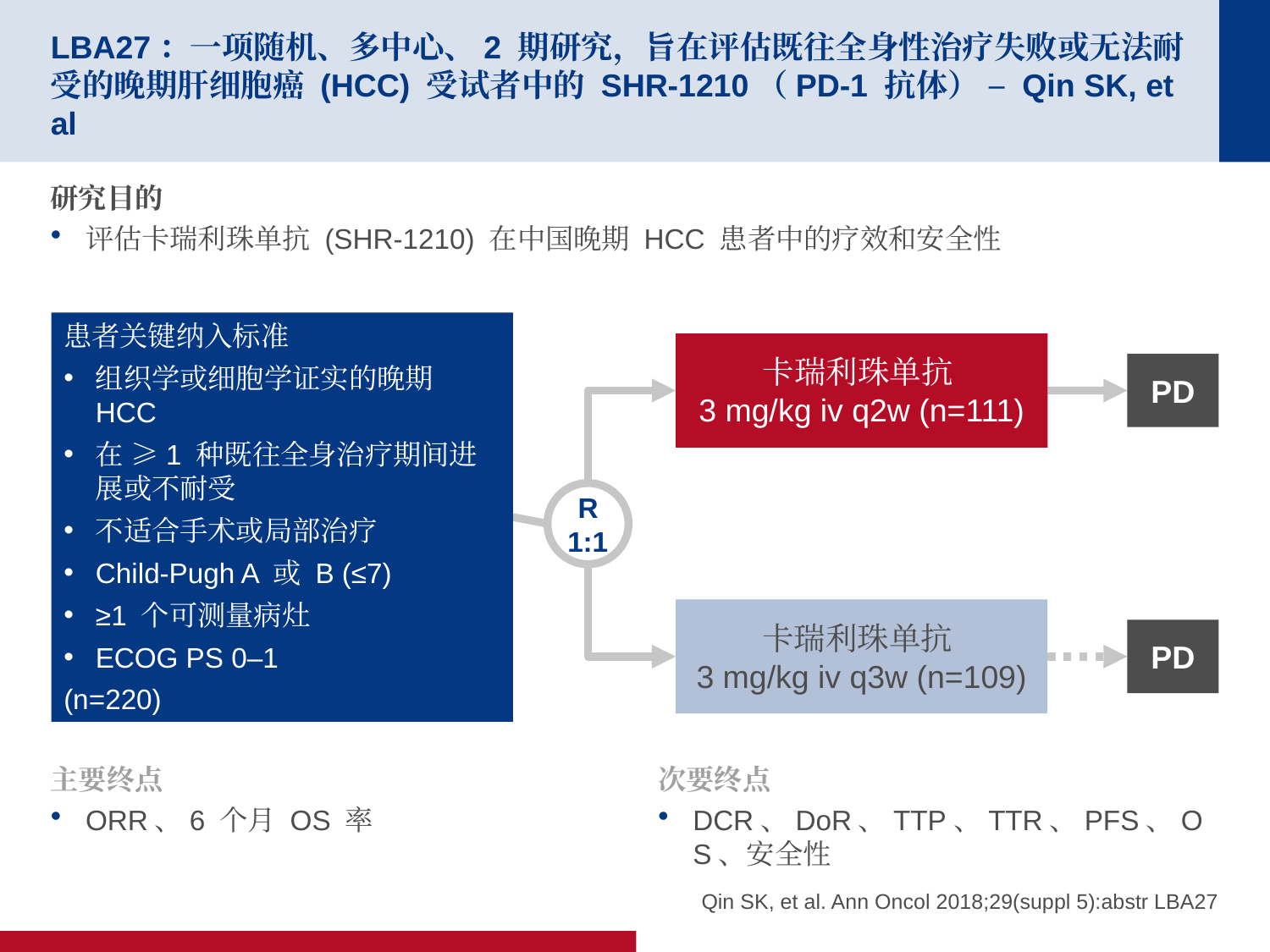

# LBA27：一项随机、多中心、2 期研究，旨在评估既往全身性治疗失败或无法耐受的晚期肝细胞癌 (HCC) 受试者中的 SHR-1210（PD-1 抗体） – Qin SK, et al
研究目的
评估卡瑞利珠单抗 (SHR-1210) 在中国晚期 HCC 患者中的疗效和安全性
患者关键纳入标准
组织学或细胞学证实的晚期 HCC
在 ≥1 种既往全身治疗期间进展或不耐受
不适合手术或局部治疗
Child-Pugh A 或 B (≤7)
≥1 个可测量病灶
ECOG PS 0–1
(n=220)
卡瑞利珠单抗
3 mg/kg iv q2w (n=111)
PD
R
1:1
卡瑞利珠单抗
3 mg/kg iv q3w (n=109)
PD
主要终点
ORR、6 个月 OS 率

次要终点
DCR、DoR、TTP、TTR、PFS、OS、安全性
Qin SK, et al. Ann Oncol 2018;29(suppl 5):abstr LBA27